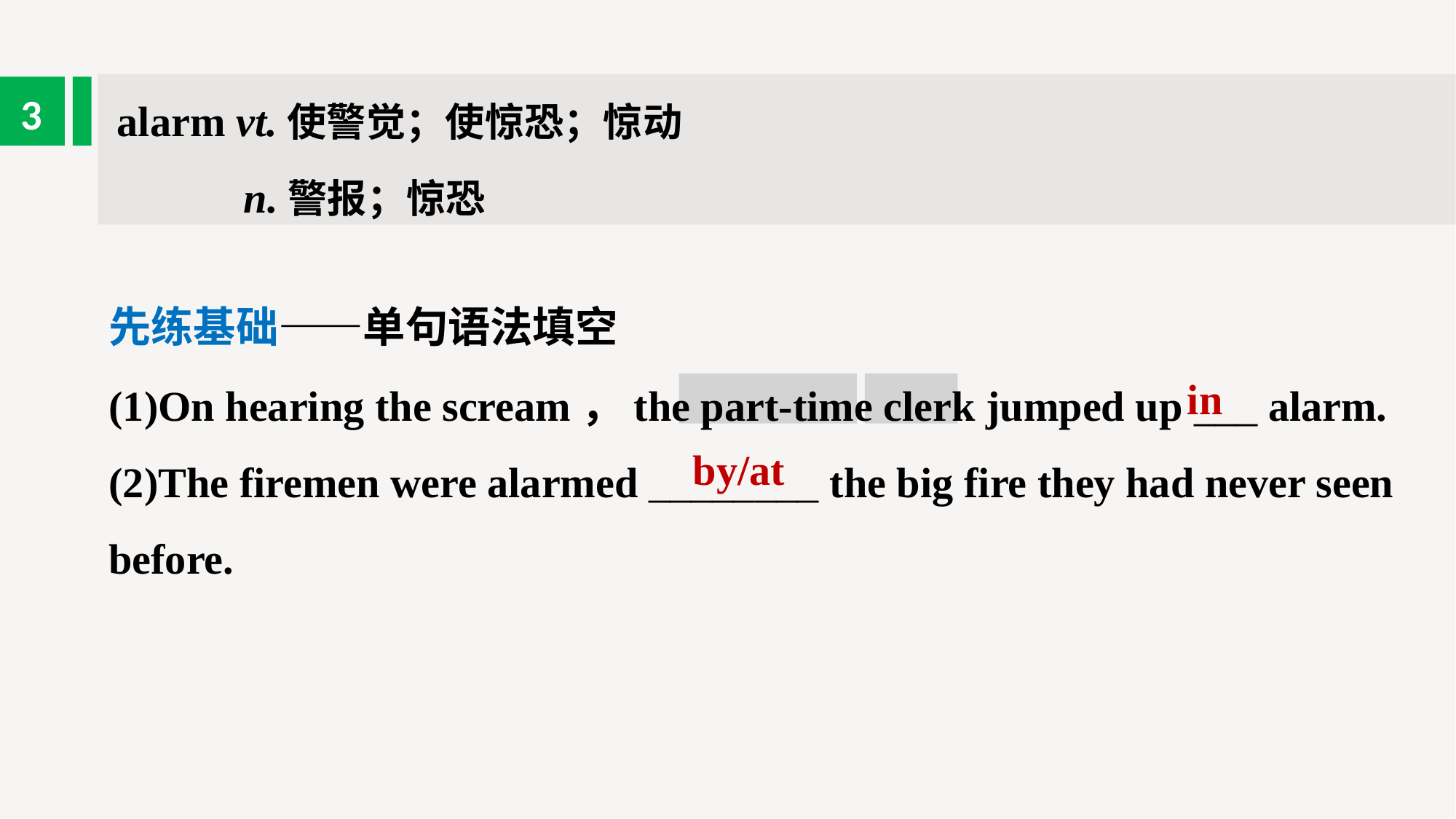

alarm vt.使警觉；使惊恐；惊动
            n.警报；惊恐

3
先练基础——单句语法填空
(1)On hearing the scream，the part-time clerk jumped up ___ alarm.
(2)The firemen were alarmed ________ the big fire they had never seen before.
in

by/at